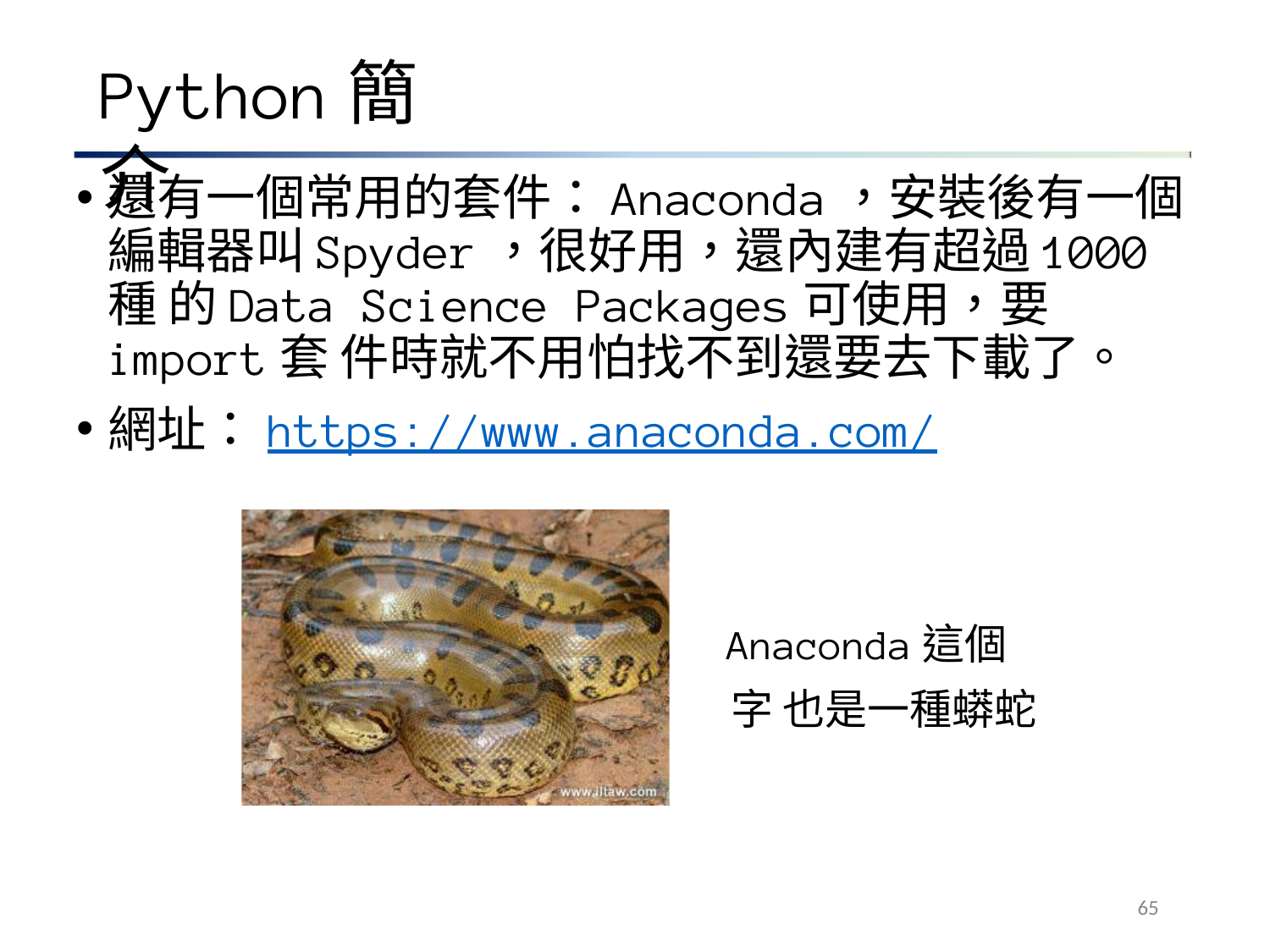

# Python簡介
還有一個常用的套件：Anaconda，安裝後有一個 編輯器叫Spyder，很好用，還內建有超過1000種 的Data Science Packages可使用，要import套 件時就不用怕找不到還要去下載了。
網址：https://www.anaconda.com/

Anaconda這個字 也是一種蟒蛇
65